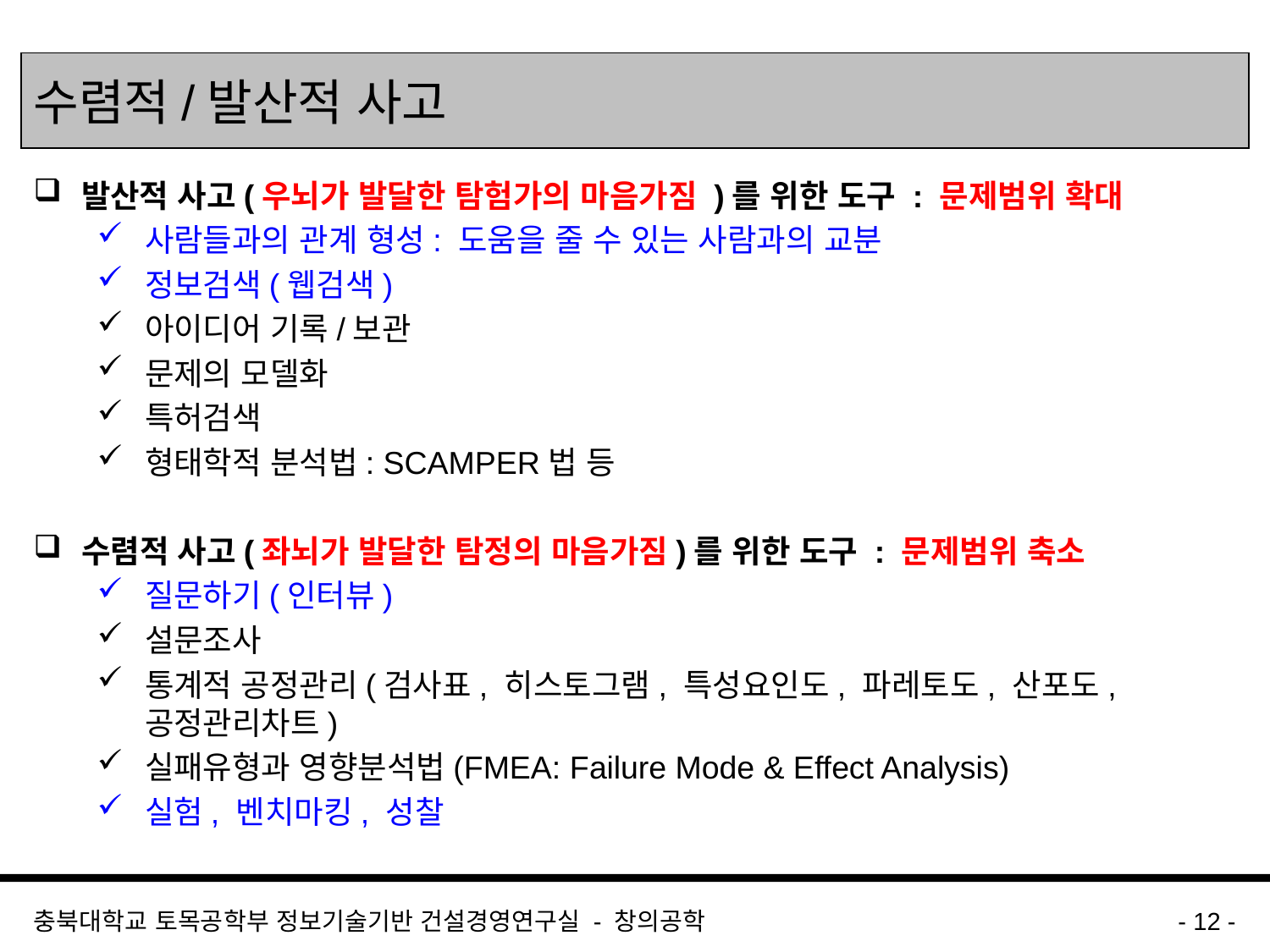

수렴적/발산적 사고
발산적 사고(우뇌가 발달한 탐험가의 마음가짐 )를 위한 도구 : 문제범위 확대
사람들과의 관계 형성: 도움을 줄 수 있는 사람과의 교분
정보검색(웹검색)
아이디어 기록/보관
문제의 모델화
특허검색
형태학적 분석법: SCAMPER법 등

수렴적 사고(좌뇌가 발달한 탐정의 마음가짐)를 위한 도구 : 문제범위 축소
질문하기(인터뷰)
설문조사
통계적 공정관리(검사표, 히스토그램, 특성요인도, 파레토도, 산포도, 공정관리차트)
실패유형과 영향분석법(FMEA: Failure Mode & Effect Analysis)
실험, 벤치마킹, 성찰

충북대학교 토목공학부 정보기술기반 건설경영연구실 - 창의공학
- 12 -